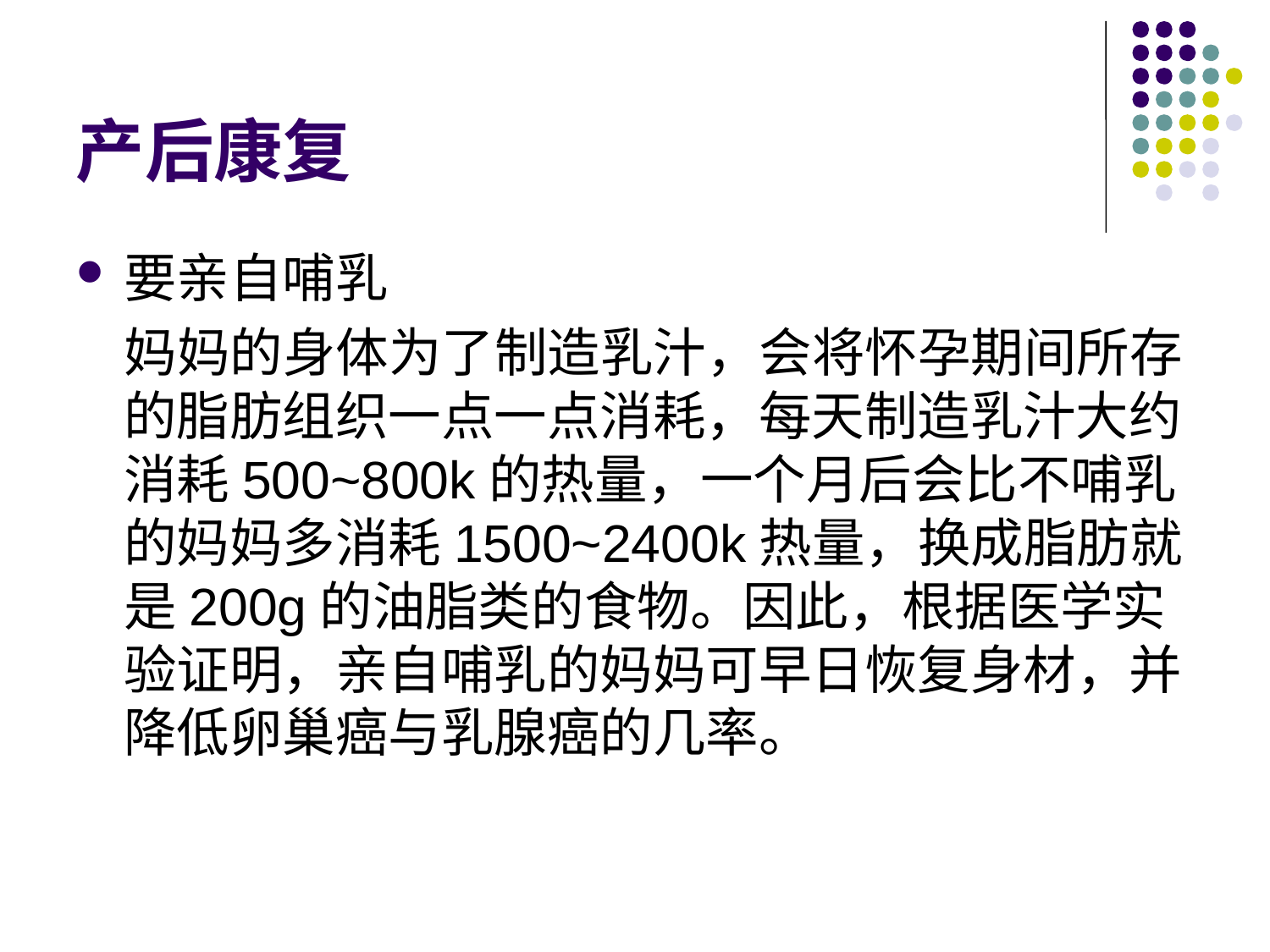

# 产后康复
要亲自哺乳
   妈妈的身体为了制造乳汁，会将怀孕期间所存的脂肪组织一点一点消耗，每天制造乳汁大约消耗500~800k的热量，一个月后会比不哺乳的妈妈多消耗1500~2400k热量，换成脂肪就是200g的油脂类的食物。因此，根据医学实验证明，亲自哺乳的妈妈可早日恢复身材，并降低卵巢癌与乳腺癌的几率。